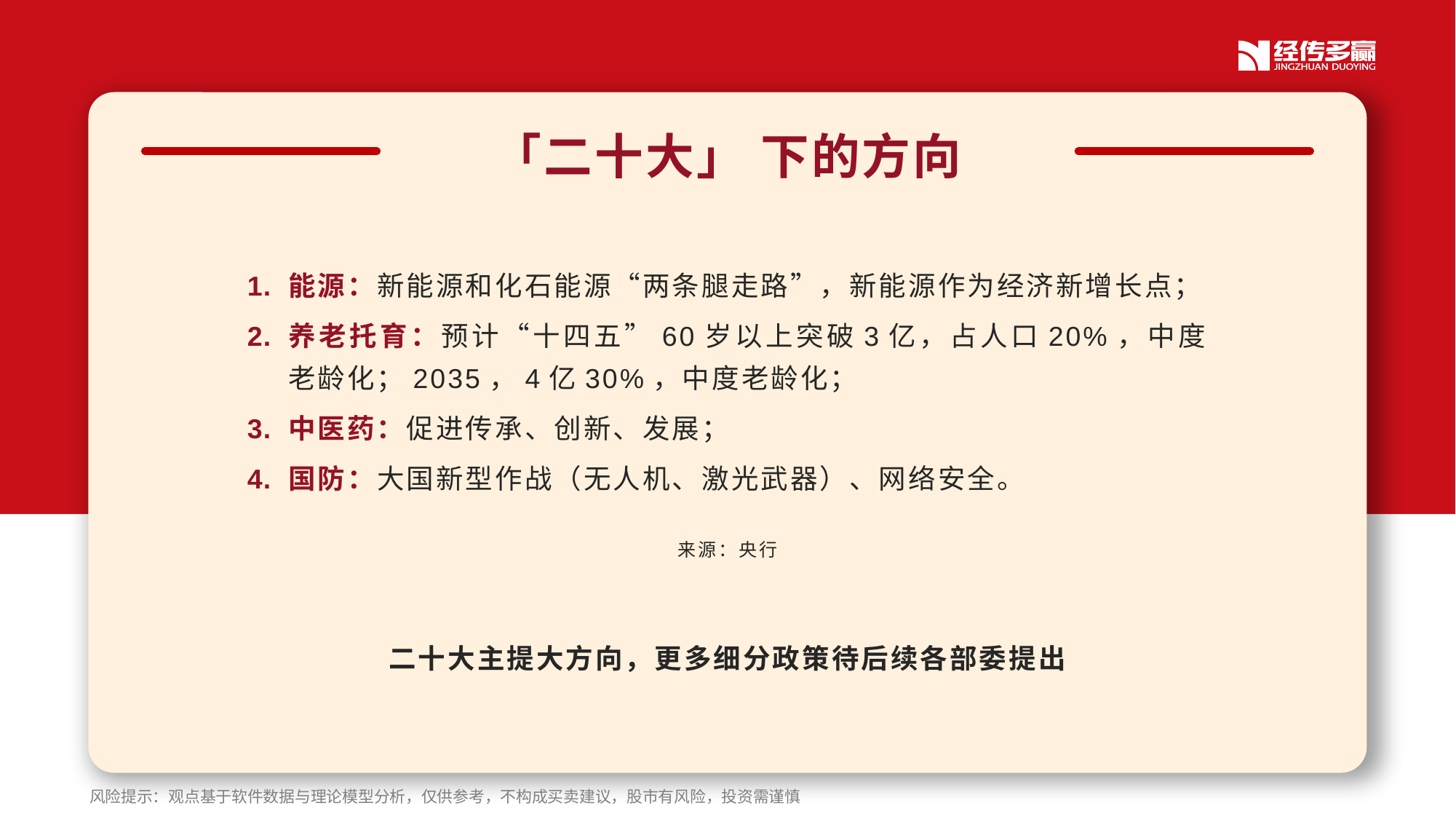

「二十大」 下的方向
能源：新能源和化石能源“两条腿走路”，新能源作为经济新增长点；
养老托育：预计“十四五”60岁以上突破3亿，占人口20%，中度老龄化；2035，4亿30%，中度老龄化；
中医药：促进传承、创新、发展；
国防：大国新型作战（无人机、激光武器）、网络安全。
来源：央行
二十大主提大方向，更多细分政策待后续各部委提出